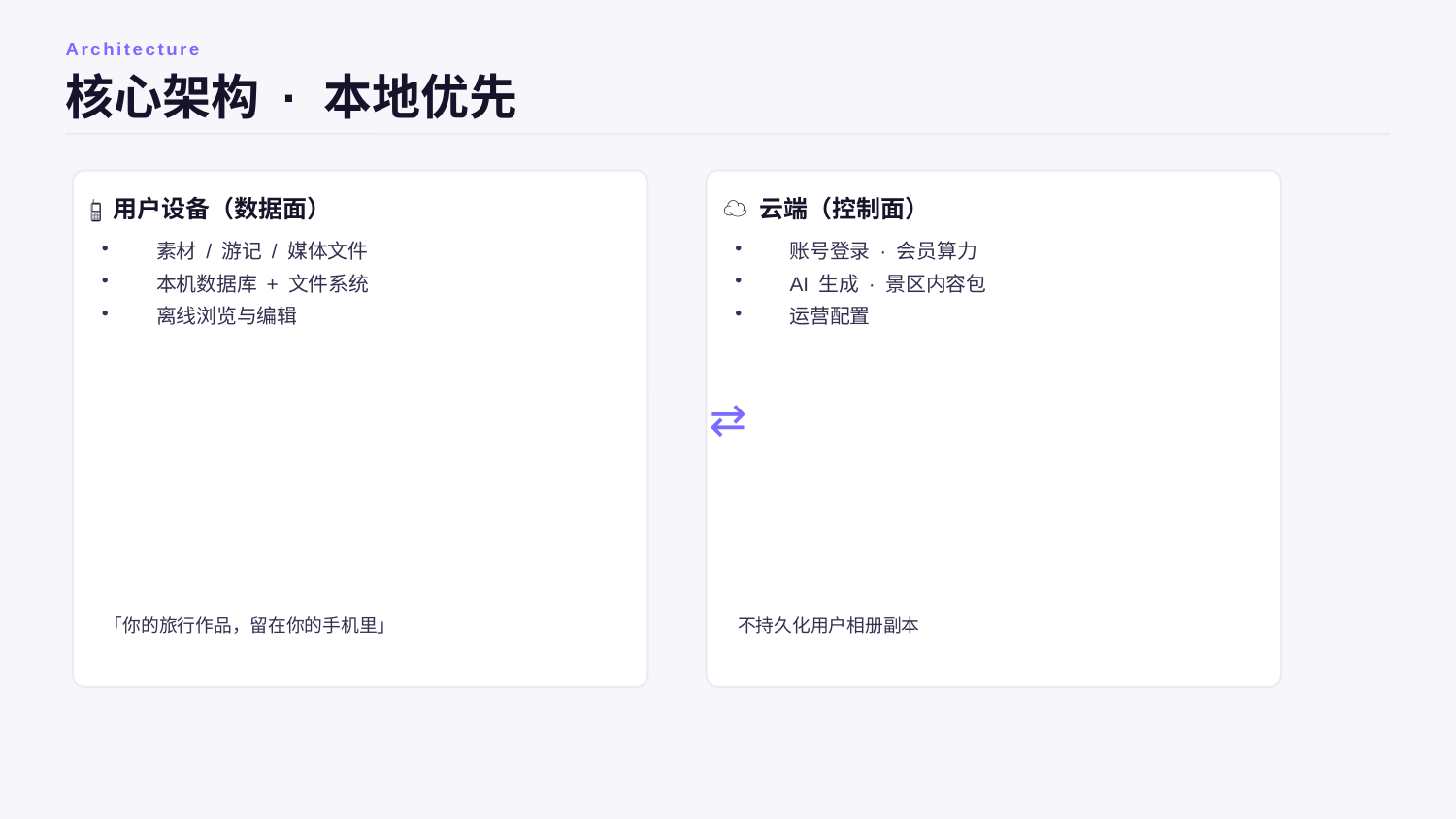

Architecture
核心架构 · 本地优先

📱 用户设备（数据面）
☁️ 云端（控制面）
素材 / 游记 / 媒体文件
本机数据库 + 文件系统
离线浏览与编辑
账号登录 · 会员算力
AI 生成 · 景区内容包
运营配置
⇄
「你的旅行作品，留在你的手机里」
不持久化用户相册副本